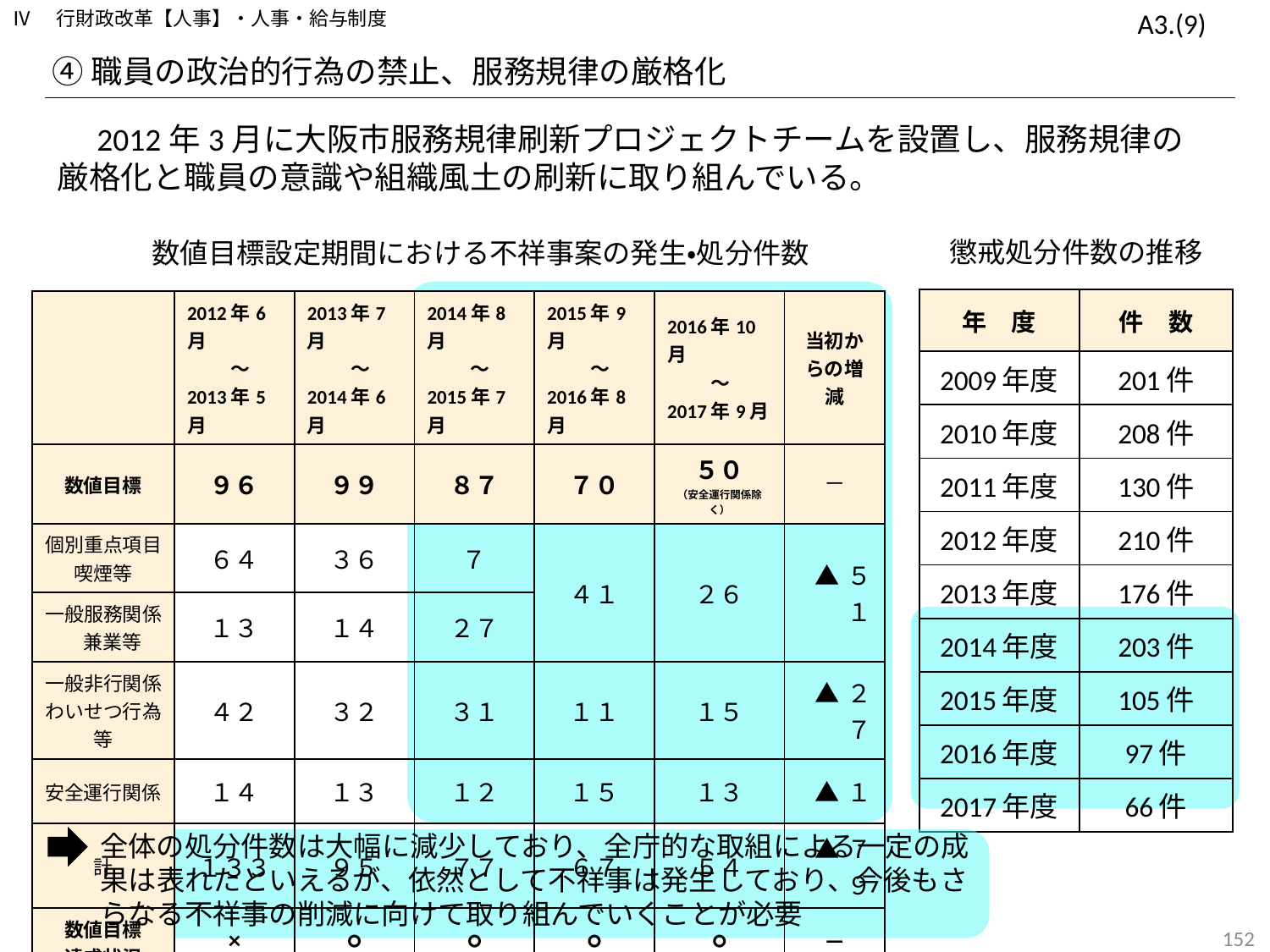

Ⅳ　行財政改革【人事】・人事・給与制度
A3.(9)
④職員の政治的行為の禁止、服務規律の厳格化
　2012年3月に大阪市服務規律刷新プロジェクトチームを設置し、服務規律の厳格化と職員の意識や組織風土の刷新に取り組んでいる。
懲戒処分件数の推移
数値目標設定期間における不祥事案の発生・処分件数

| 年　度 | 件　数 |
| --- | --- |
| 2009年度 | 201件 |
| 2010年度 | 208件 |
| 2011年度 | 130件 |
| 2012年度 | 210件 |
| 2013年度 | 176件 |
| 2014年度 | 203件 |
| 2015年度 | 105件 |
| 2016年度 | 97件 |
| 2017年度 | 66件 |
|  | 2012年6月 　　 ～ 2013年5月 | 2013年7月 　　 ～ 2014年6月 | 2014年8月 　　 ～ 2015年7月 | 2015年9月 　　 ～ 2016年8月 | 2016年10月 　　 ～ 2017年9月 | 当初からの増減 |
| --- | --- | --- | --- | --- | --- | --- |
| 数値目標 | ９６ | ９９ | ８７ | ７０ | ５０ （安全運行関係除く） | ― |
| 個別重点項目 喫煙等 | ６４ | ３６ | ７ | ４１ | ２６ | ▲５１ |
| 一般服務関係 　兼業等 | １３ | １４ | ２７ |  |  |  |
| 一般非行関係 わいせつ行為等 | ４２ | ３２ | ３１ | １１ | １５ | ▲２７ |
| 安全運行関係 | １４ | １３ | １２ | １５ | １３ | ▲１ |
| 計 | １３３ | ９５ | ７７ | ６７ | ５４ | ▲７９ |
| 数値目標 達成状況 | × | ○ | ○ | ○ | ○ | ― |

全体の処分件数は大幅に減少しており、全庁的な取組による一定の成果は表れたといえるが、依然として不祥事は発生しており、今後もさらなる不祥事の削減に向けて取り組んでいくことが必要

152